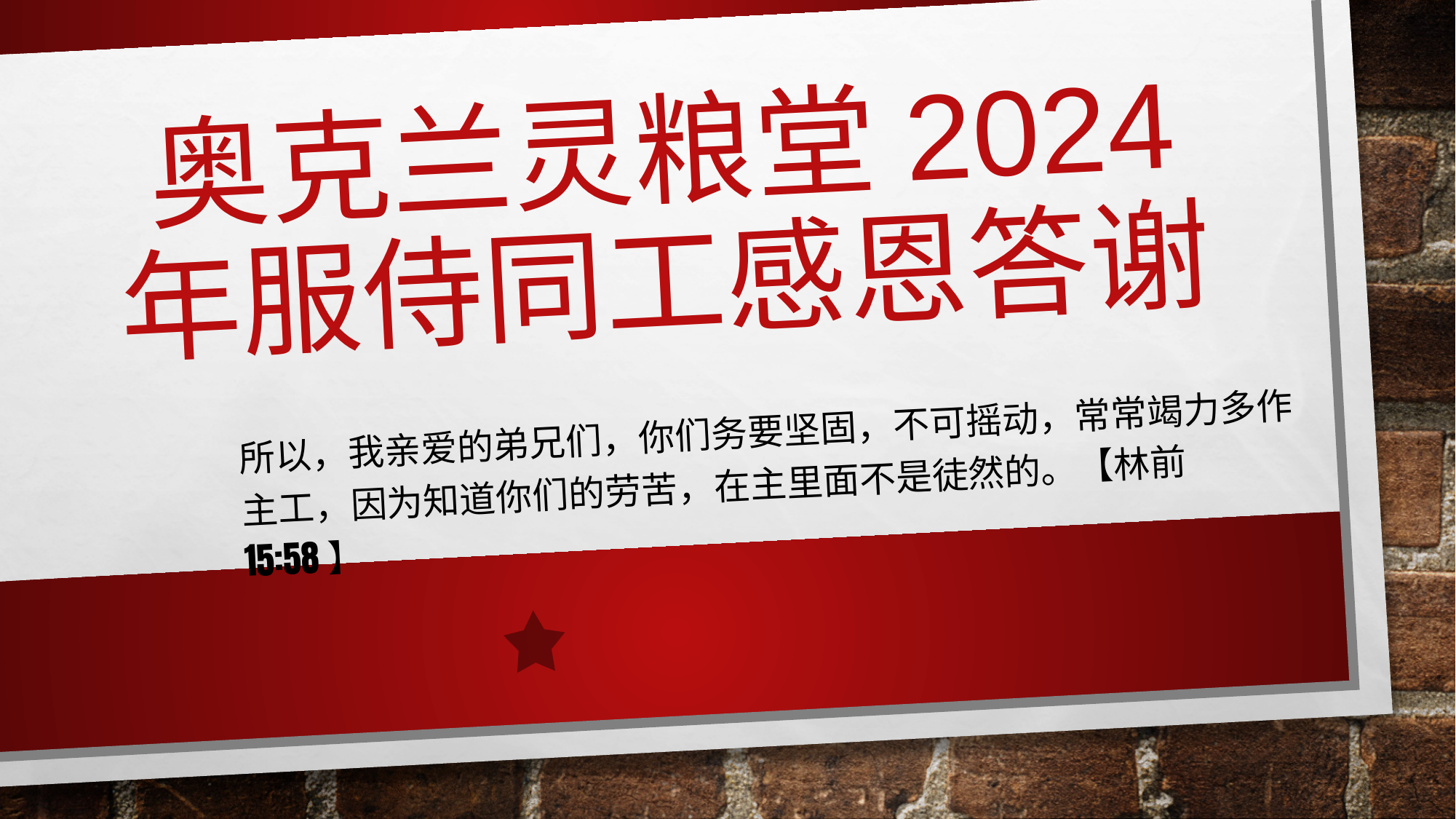

# 奥克兰灵粮堂2024年服侍同工感恩答谢
所以，我亲爱的弟兄们，你们务要坚固，不可摇动，常常竭力多作主工，因为知道你们的劳苦，在主里面不是徒然的。【林前15:58】